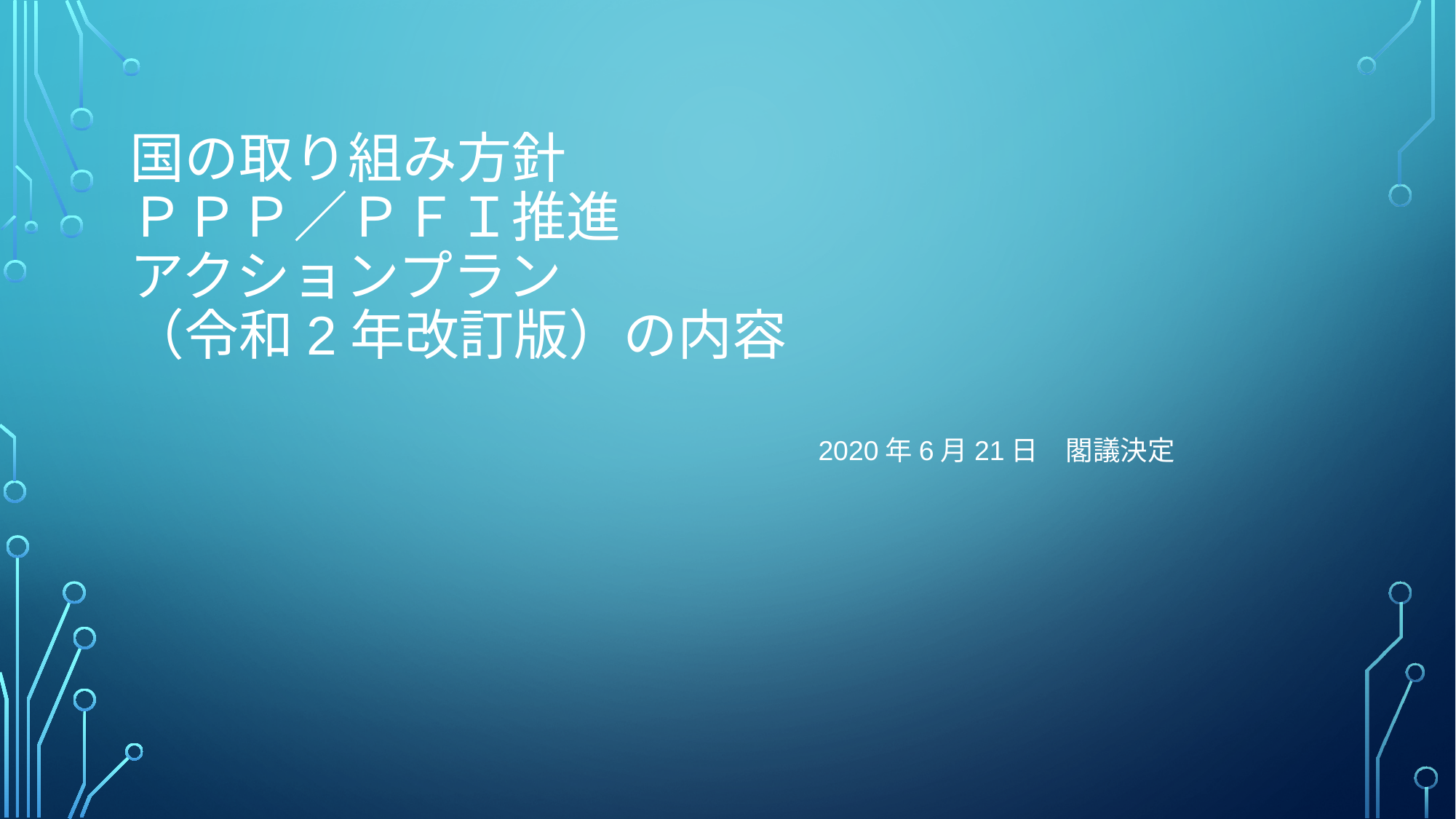

# 国の取り組み方針 ＰＰＰ／ＰＦＩ推進 アクションプラン （令和2年改訂版）の内容
2020年6月21日　閣議決定